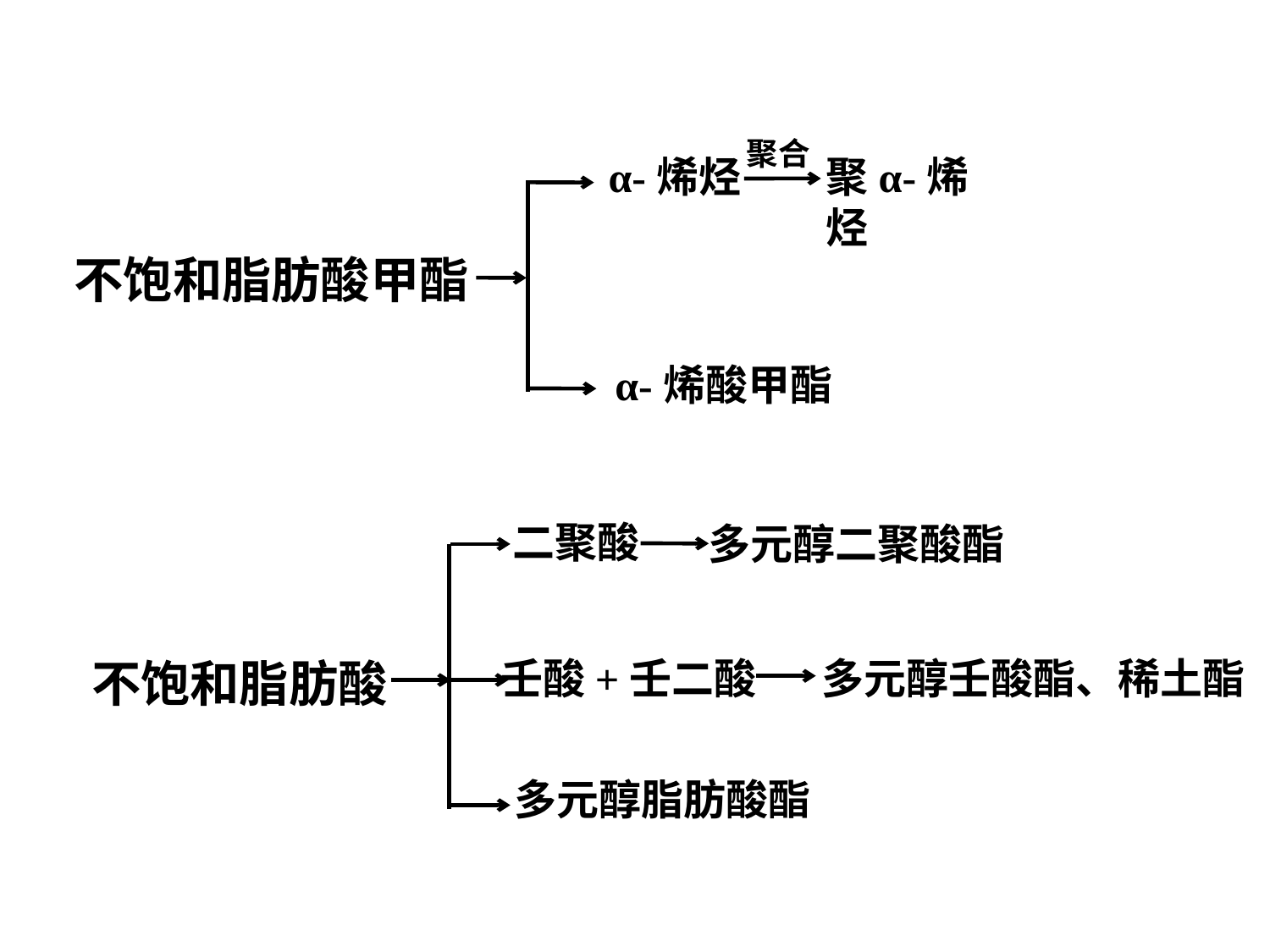

聚合

α-烯烃
聚α-烯烃
不饱和脂肪酸甲酯
α-烯酸甲酯
二聚酸
多元醇二聚酸酯
壬酸+壬二酸
不饱和脂肪酸
多元醇壬酸酯、稀土酯
多元醇脂肪酸酯